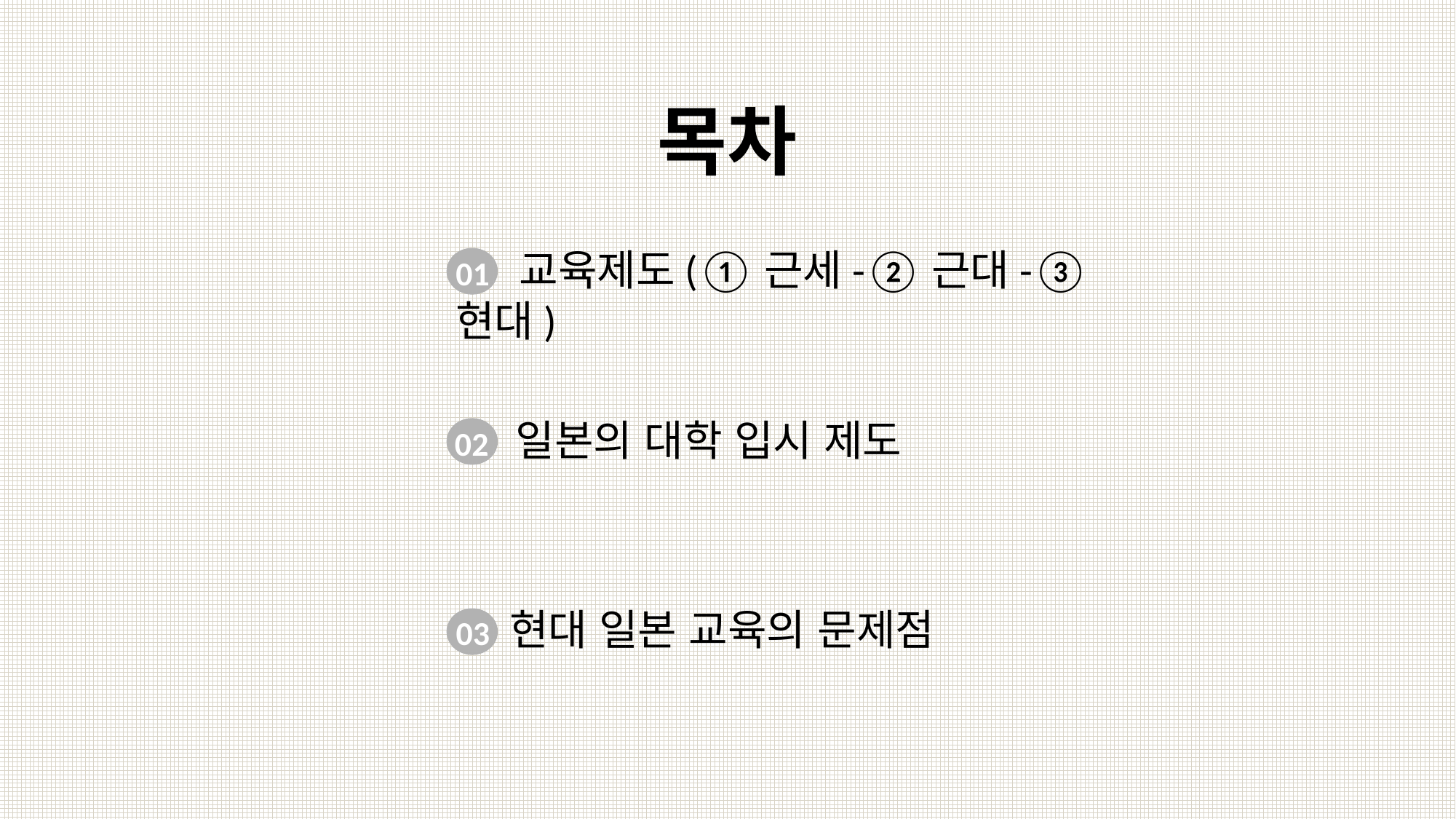

목차
01  교육제도(①근세-②근대-③현대)

02  일본의 대학 입시 제도
03 현대 일본 교육의 문제점